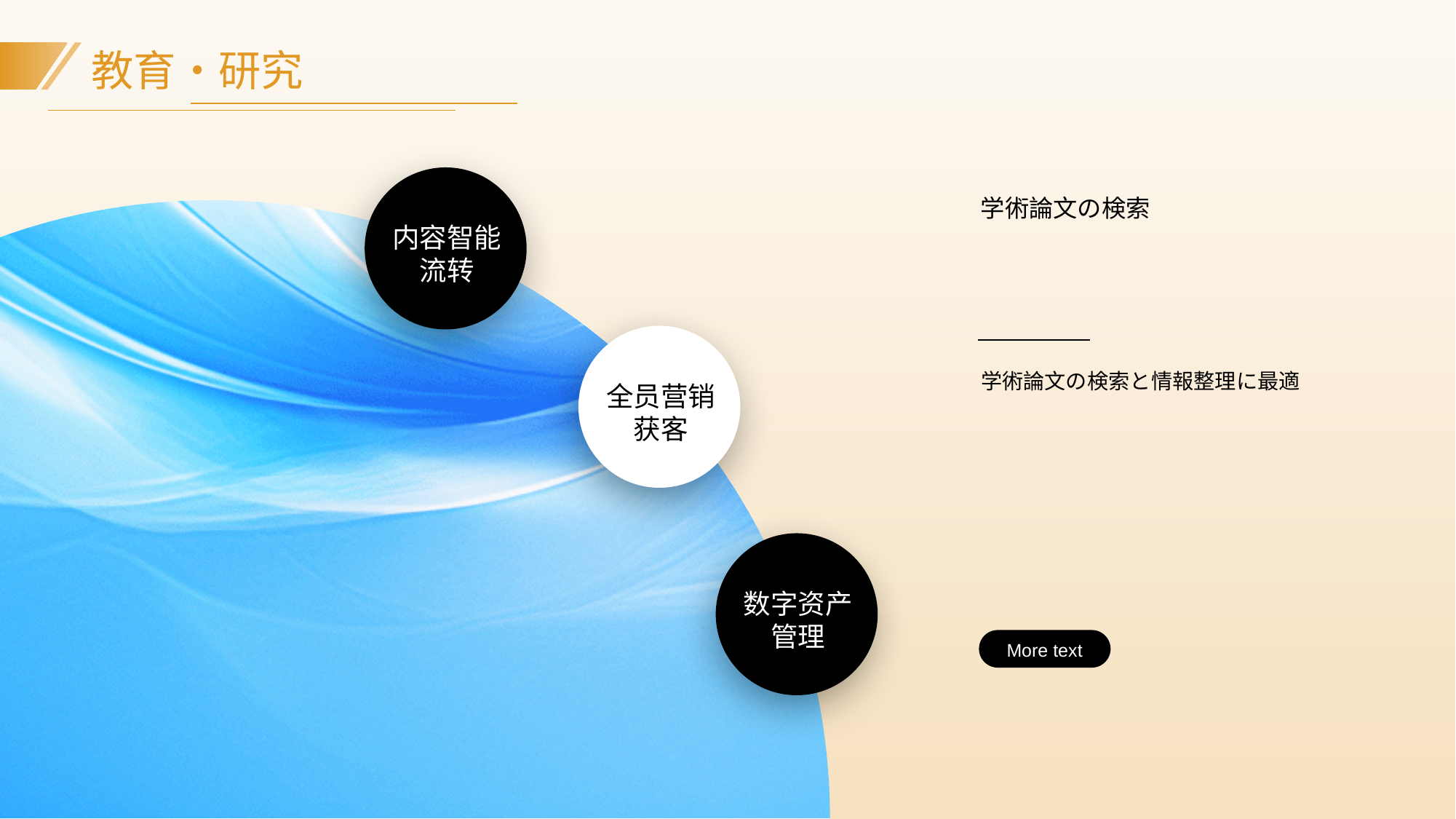

教育・研究

学術論文の検索

内容智能流转

学術論文の検索と情報整理に最適
全员营销获客

数字资产管理
More text